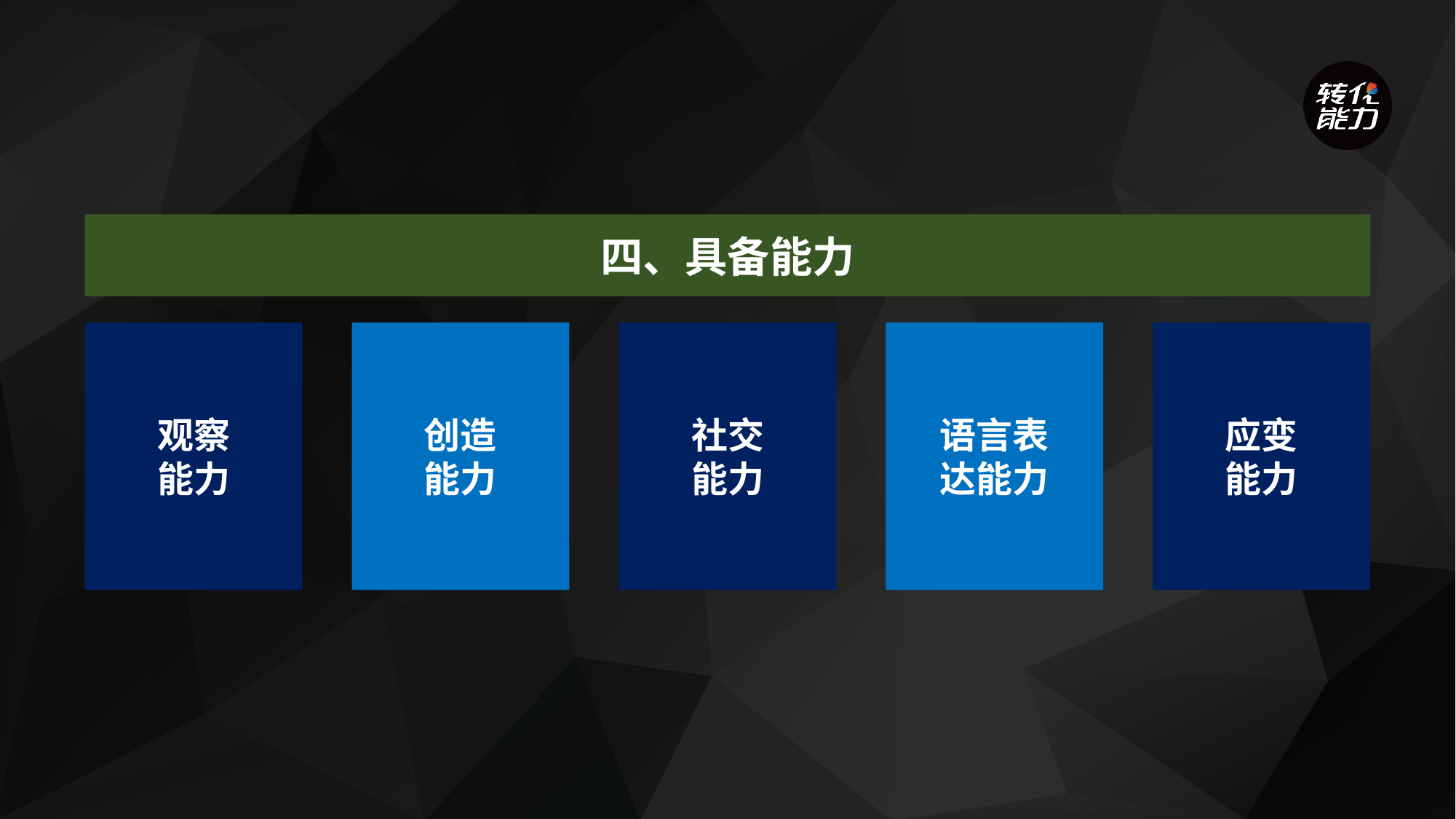

四、具备能力
观察
能力
创造
能力
社交
能力
语言表
达能力
应变
能力